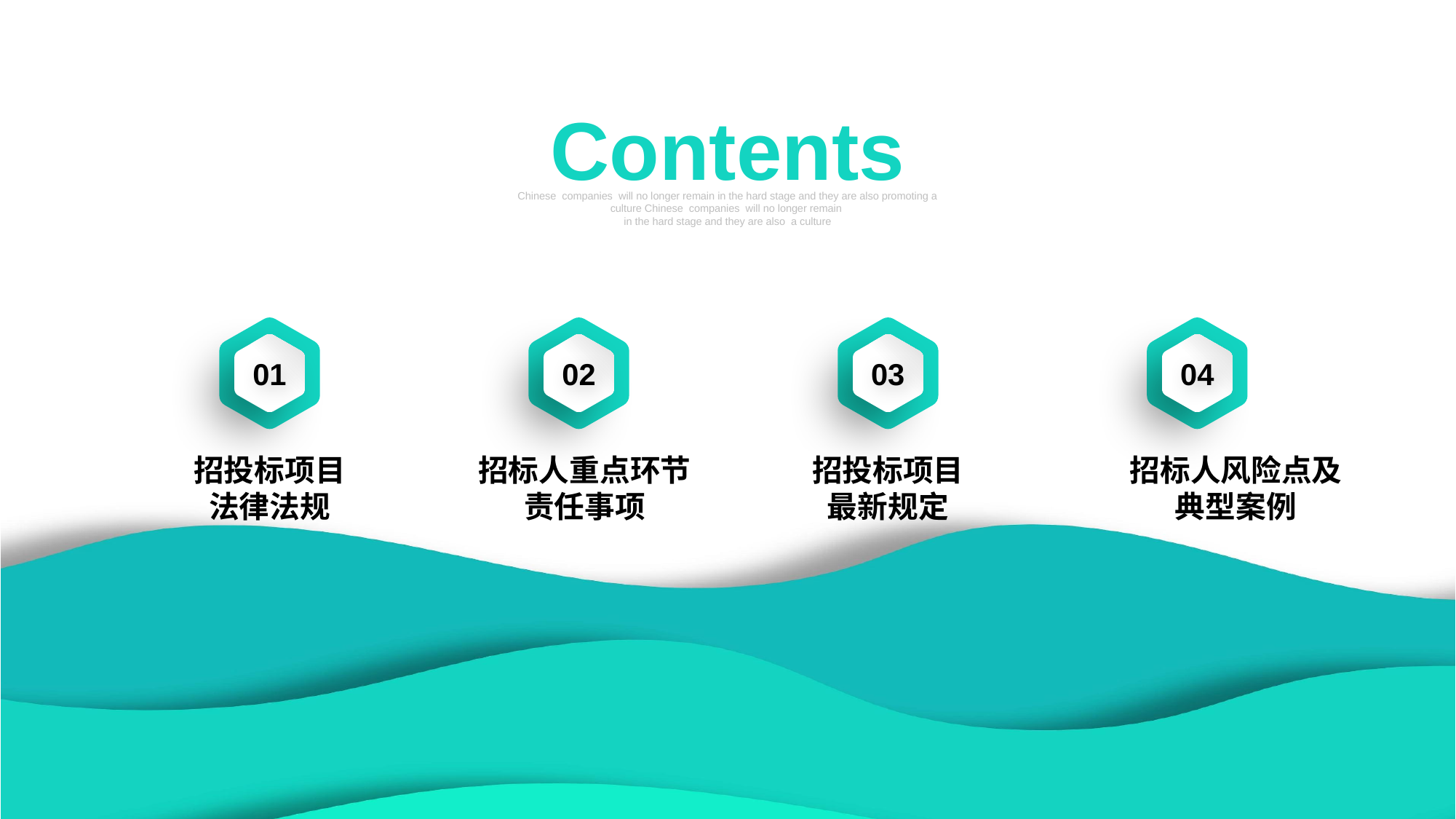

行业PPT模板http://www.1ppt.com/hangye/
Contents
Chinese  companies  will no longer remain in the hard stage and they are also promoting a culture Chinese  companies  will no longer remain
in the hard stage and they are also  a culture

01

02

03

04
招投标项目
法律法规
招投标项目
最新规定
招标人重点环节
责任事项
招标人风险点及
典型案例